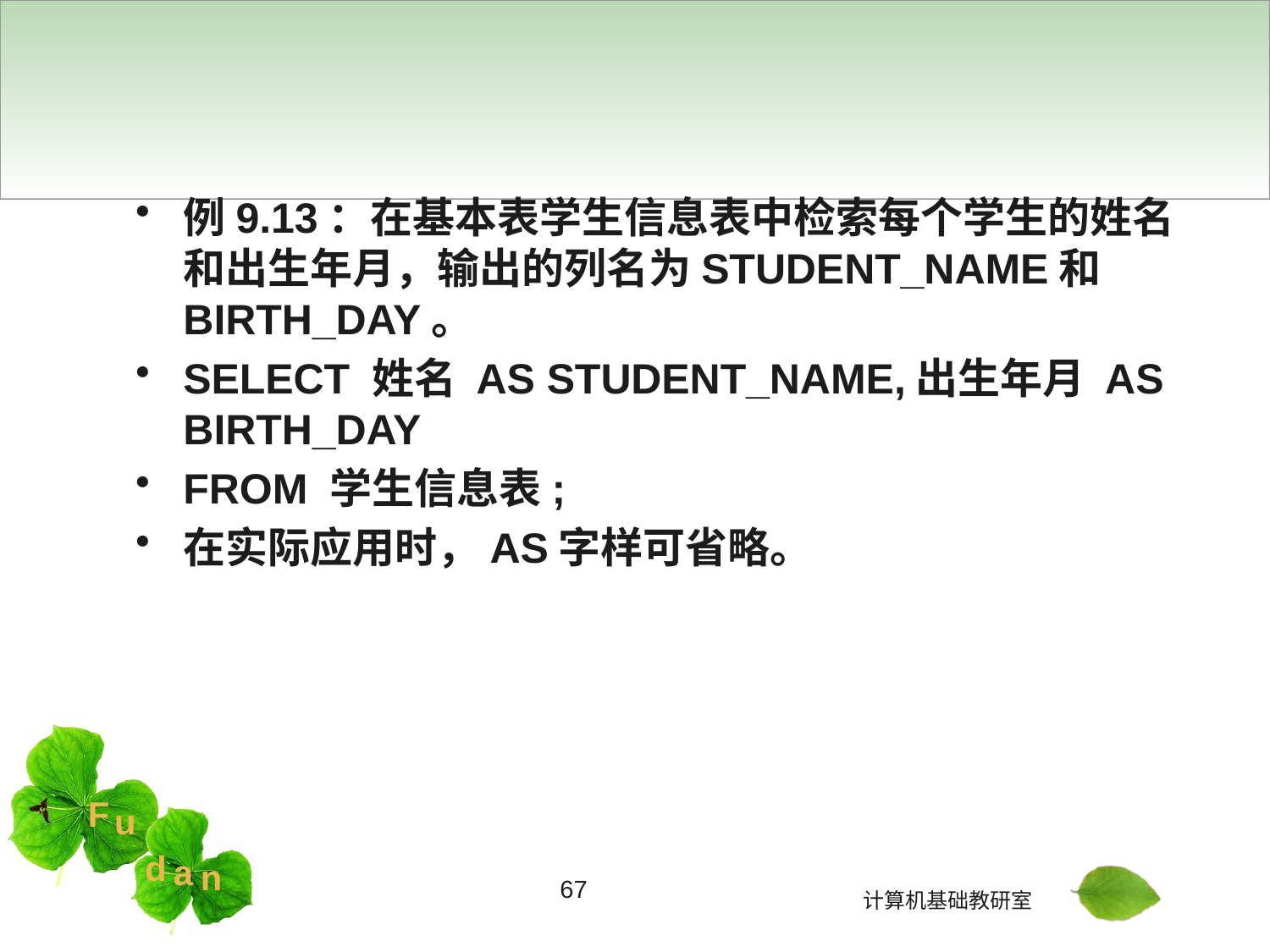

#
例9.13：在基本表学生信息表中检索每个学生的姓名和出生年月，输出的列名为STUDENT_NAME和BIRTH_DAY。
SELECT 姓名 AS STUDENT_NAME,出生年月 AS BIRTH_DAY
FROM 学生信息表;
在实际应用时，AS字样可省略。

67